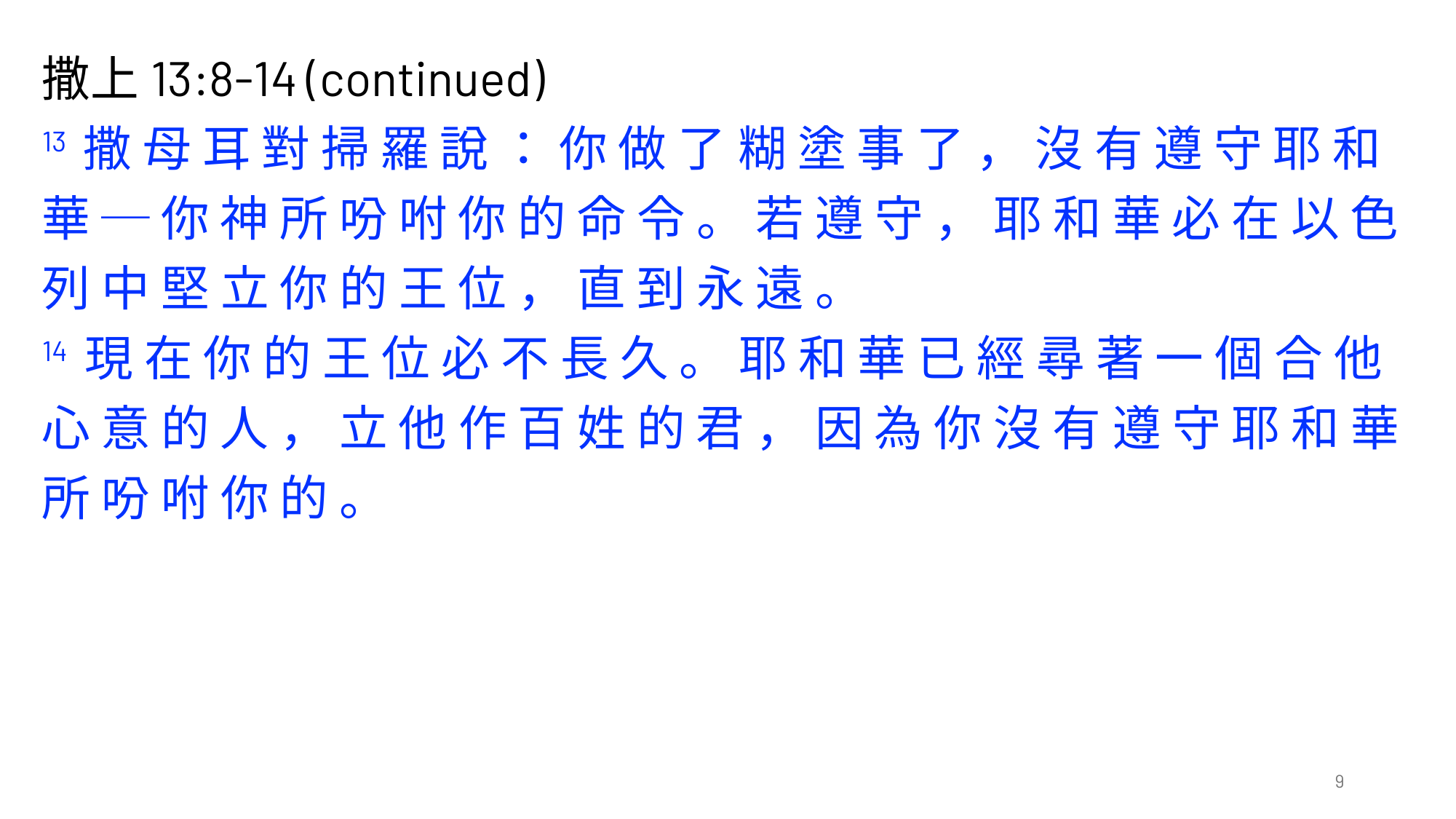

撒上13:8-14 (continued)
13 撒 母 耳 對 掃 羅 說 ： 你 做 了 糊 塗 事 了 ， 沒 有 遵 守 耶 和 華 ─ 你 神 所 吩 咐 你 的 命 令 。 若 遵 守 ， 耶 和 華 必 在 以 色 列 中 堅 立 你 的 王 位 ， 直 到 永 遠 。
14 現 在 你 的 王 位 必 不 長 久 。 耶 和 華 已 經 尋 著 一 個 合 他 心 意 的 人 ， 立 他 作 百 姓 的 君 ， 因 為 你 沒 有 遵 守 耶 和 華 所 吩 咐 你 的 。

9